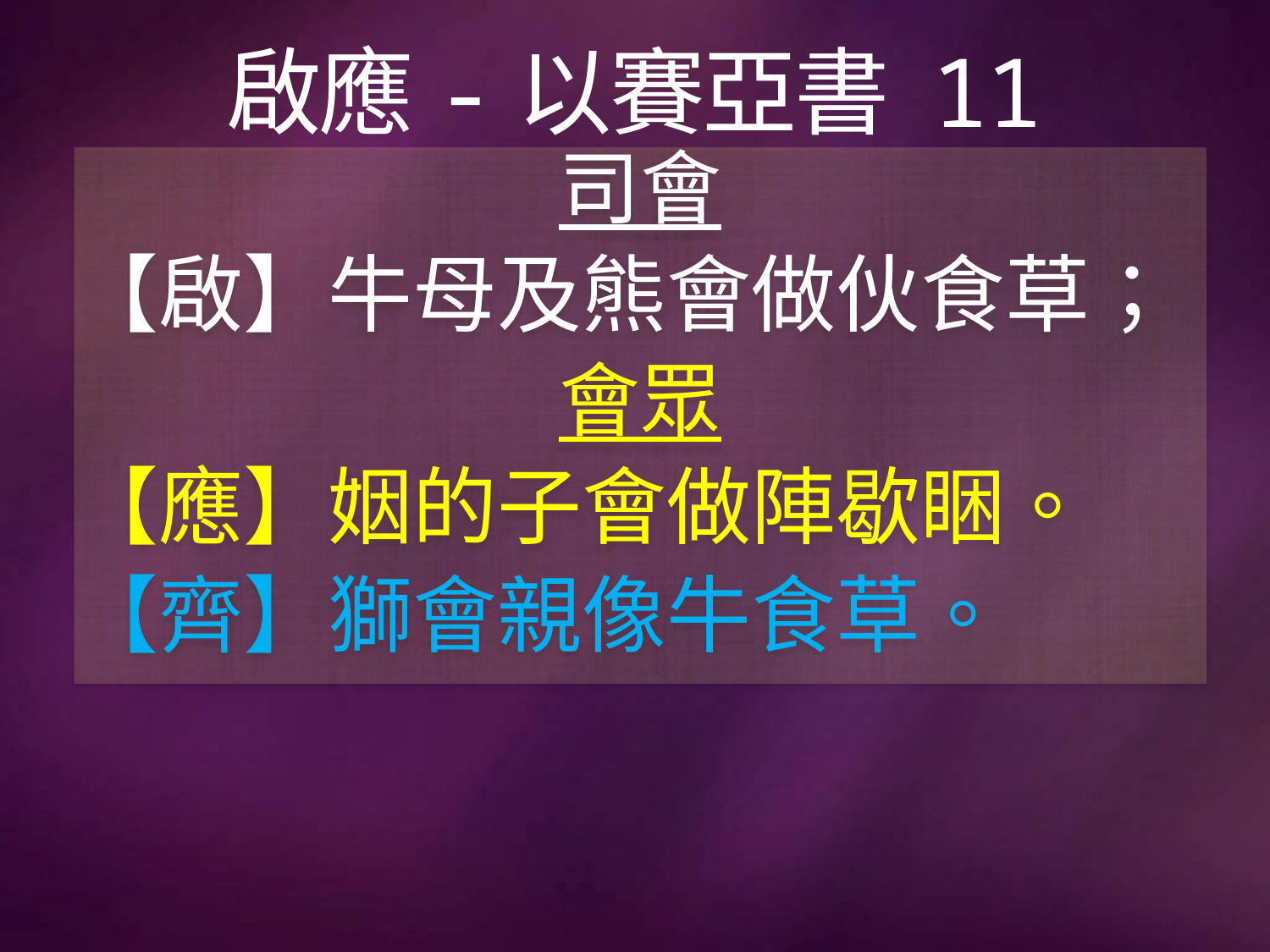

# 啟應-以賽亞書 11
司會
【啟】牛母及熊會做伙食草；
會眾
【應】姻的子會做陣歇睏。
【齊】獅會親像牛食草。